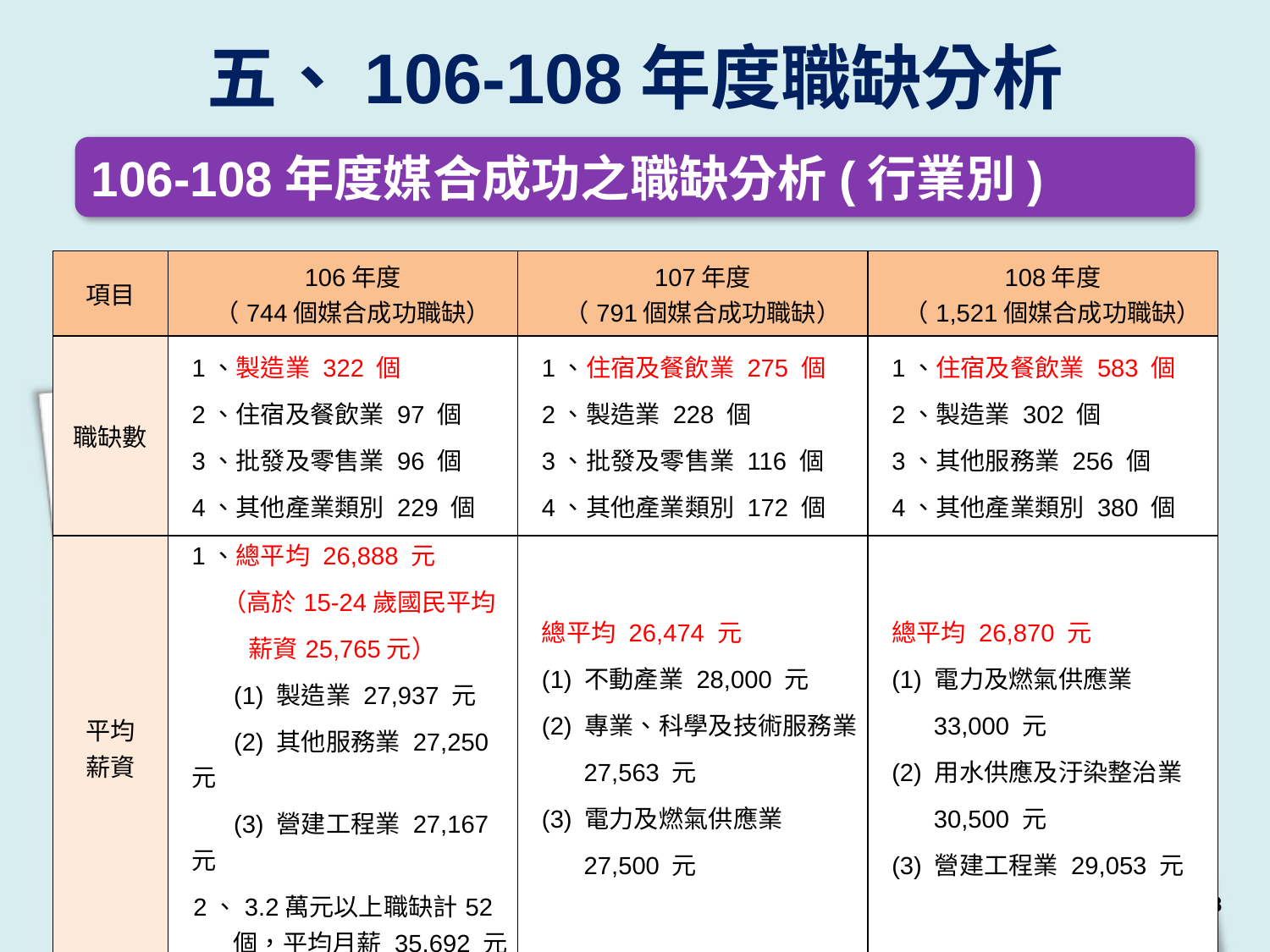

五、106-108年度職缺分析
106-108年度媒合成功之職缺分析(行業別)
| 項目 | 106年度 （744個媒合成功職缺） | 107年度 （791個媒合成功職缺） | 108年度 （1,521個媒合成功職缺） |
| --- | --- | --- | --- |
| 職缺數 | 1、製造業 322 個 2、住宿及餐飲業 97 個 3、批發及零售業 96 個 4、其他產業類別 229 個 | 1、住宿及餐飲業 275 個 2、製造業 228 個 3、批發及零售業 116 個 4、其他產業類別 172 個 | 1、住宿及餐飲業 583 個 2、製造業 302 個 3、其他服務業 256 個 4、其他產業類別 380 個 |
| 平均 薪資 | 1、總平均 26,888 元 　 （高於15-24歲國民平均 薪資25,765元） (1) 製造業 27,937 元 (2) 其他服務業 27,250 元 (3) 營建工程業 27,167 元 2、3.2萬元以上職缺計52個，平均月薪 35,692 元 | 總平均 26,474 元 (1) 不動產業 28,000 元 (2) 專業、科學及技術服務業 27,563 元 (3) 電力及燃氣供應業 27,500 元 | 總平均 26,870 元 (1) 電力及燃氣供應業 33,000 元 (2) 用水供應及汙染整治業 30,500 元 (3) 營建工程業 29,053 元 |
18